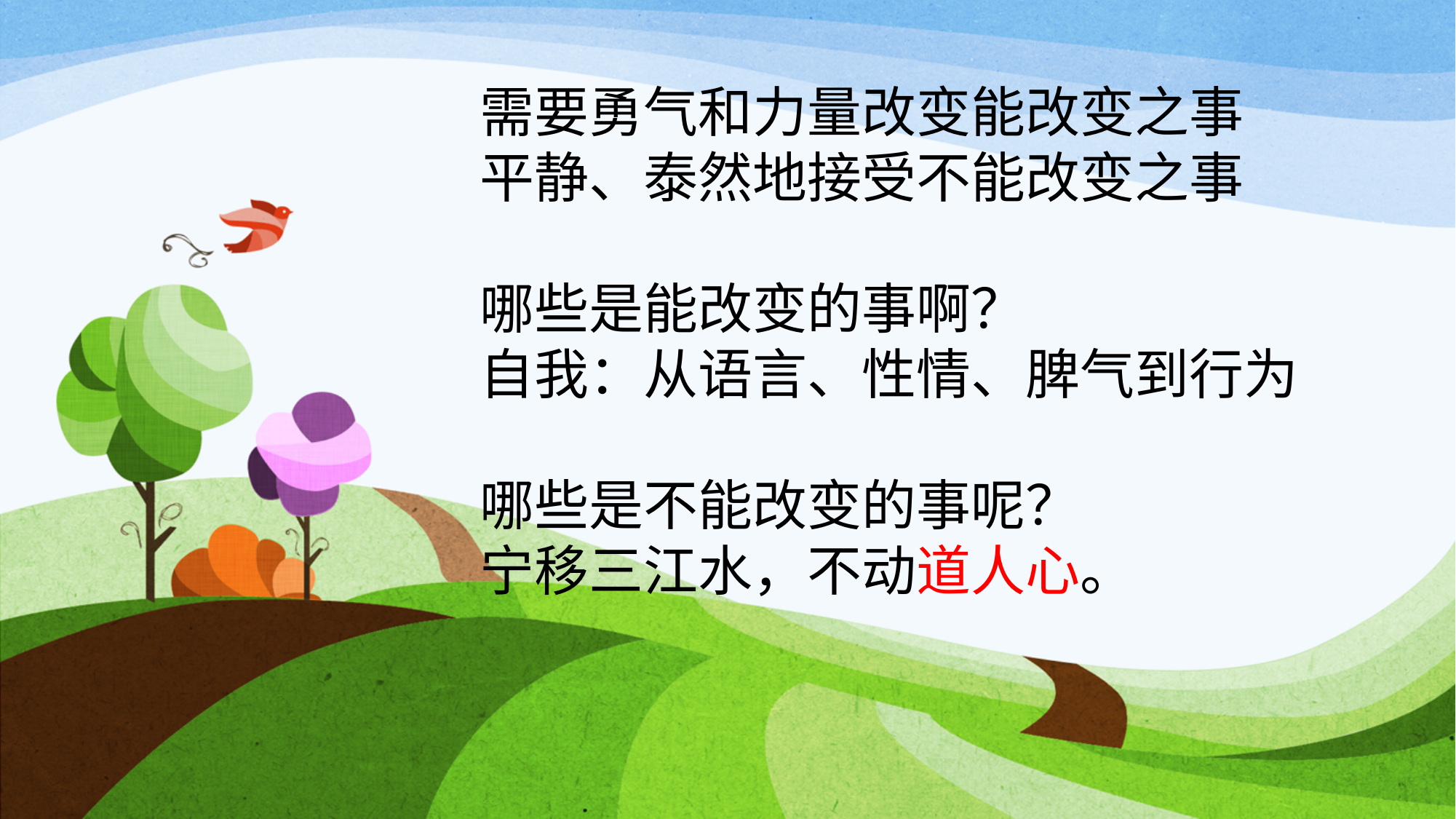

需要勇气和力量改变能改变之事
平静、泰然地接受不能改变之事

哪些是能改变的事啊？
自我：从语言、性情、脾气到行为

哪些是不能改变的事呢？
宁移三江水，不动道人心。